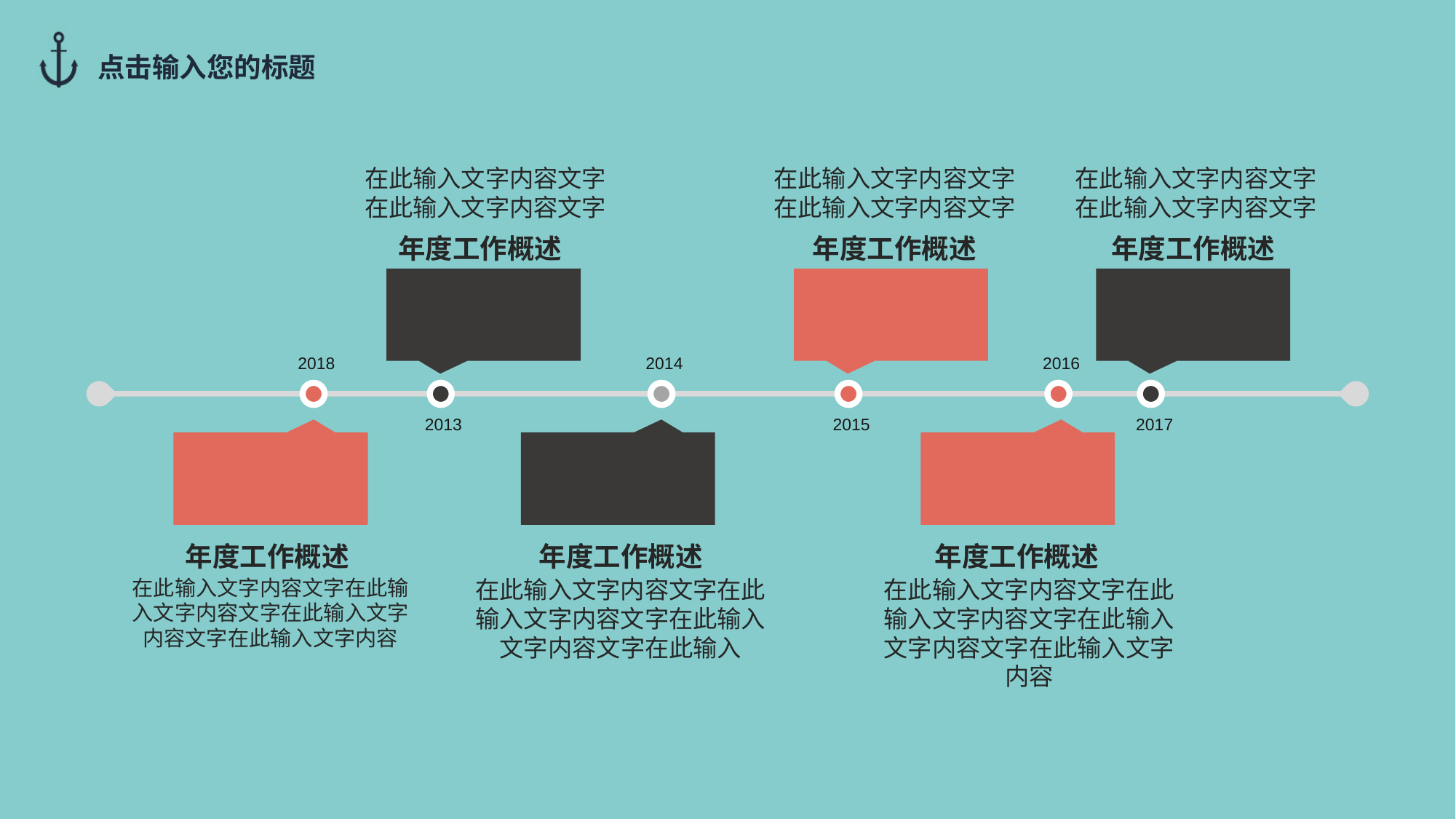

点击输入您的标题
在此输入文字内容文字在此输入文字内容文字
在此输入文字内容文字在此输入文字内容文字
在此输入文字内容文字在此输入文字内容文字
年度工作概述
年度工作概述
年度工作概述

2018
2014
2016

2013
2015
2017

年度工作概述
年度工作概述
年度工作概述
在此输入文字内容文字在此输入文字内容文字在此输入文字内容文字在此输入文字内容
在此输入文字内容文字在此输入文字内容文字在此输入文字内容文字在此输入
在此输入文字内容文字在此输入文字内容文字在此输入文字内容文字在此输入文字内容